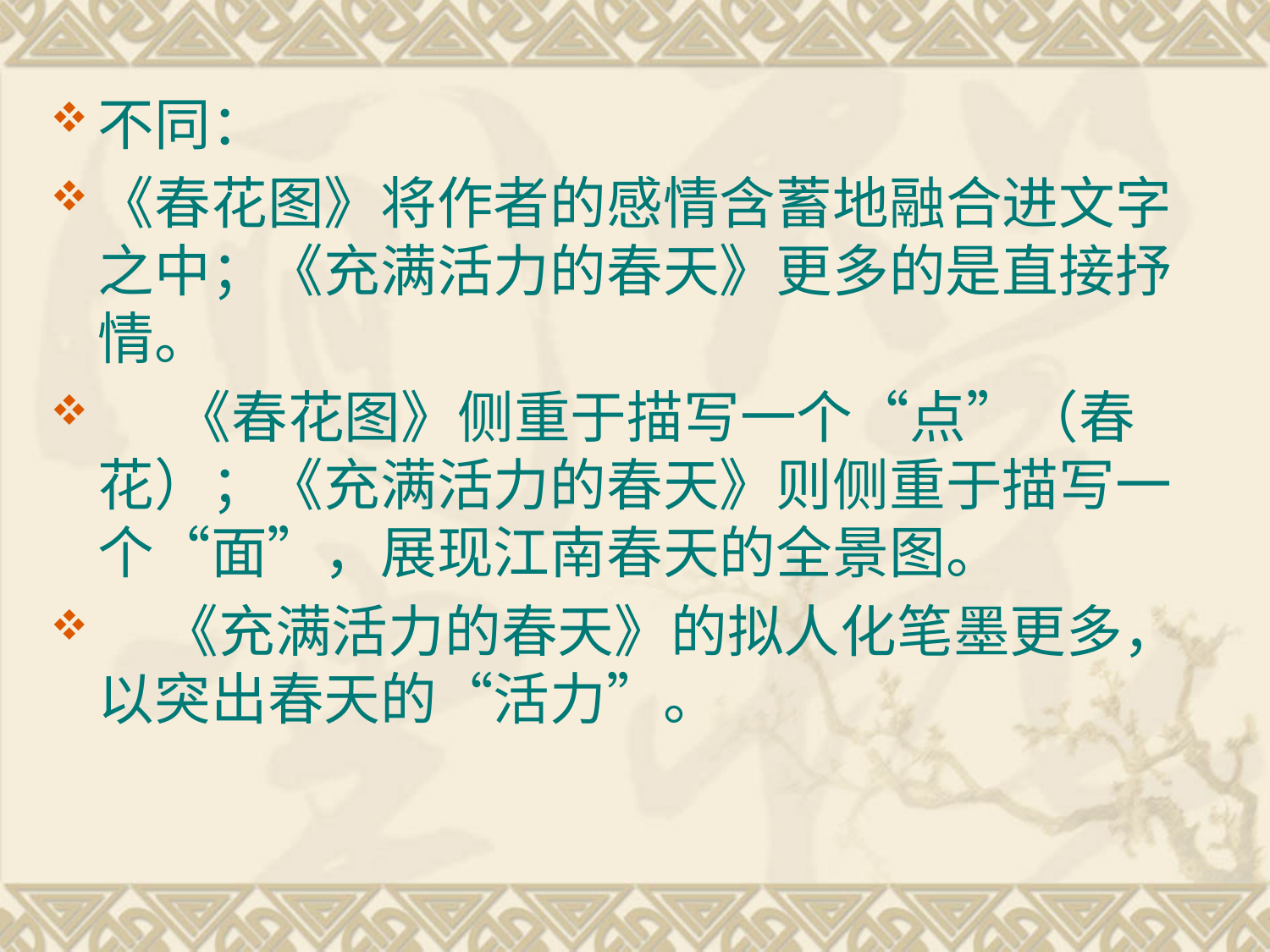

不同：
《春花图》将作者的感情含蓄地融合进文字之中；《充满活力的春天》更多的是直接抒情。
     《春花图》侧重于描写一个“点”（春花）；《充满活力的春天》则侧重于描写一个“面”，展现江南春天的全景图。
    《充满活力的春天》的拟人化笔墨更多，以突出春天的“活力”。